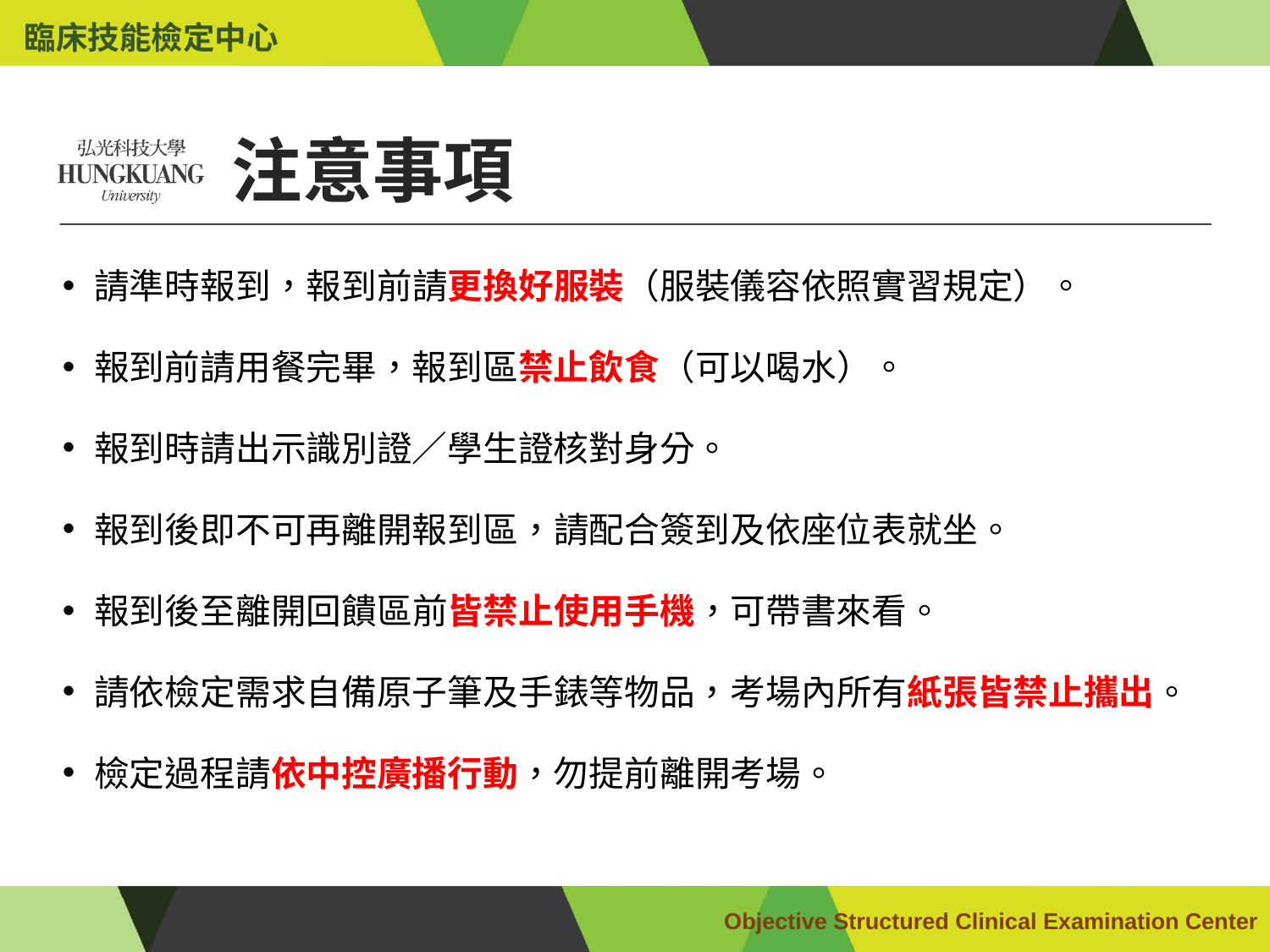

臨床技能檢定中心
# 注意事項
請準時報到，報到前請更換好服裝（服裝儀容依照實習規定）。
報到前請用餐完畢，報到區禁止飲食（可以喝水）。
報到時請出示識別證／學生證核對身分。
報到後即不可再離開報到區，請配合簽到及依座位表就坐。
報到後至離開回饋區前皆禁止使用手機，可帶書來看。
請依檢定需求自備原子筆及手錶等物品，考場內所有紙張皆禁止攜出。
檢定過程請依中控廣播行動，勿提前離開考場。
Objective Structured Clinical Examination Center